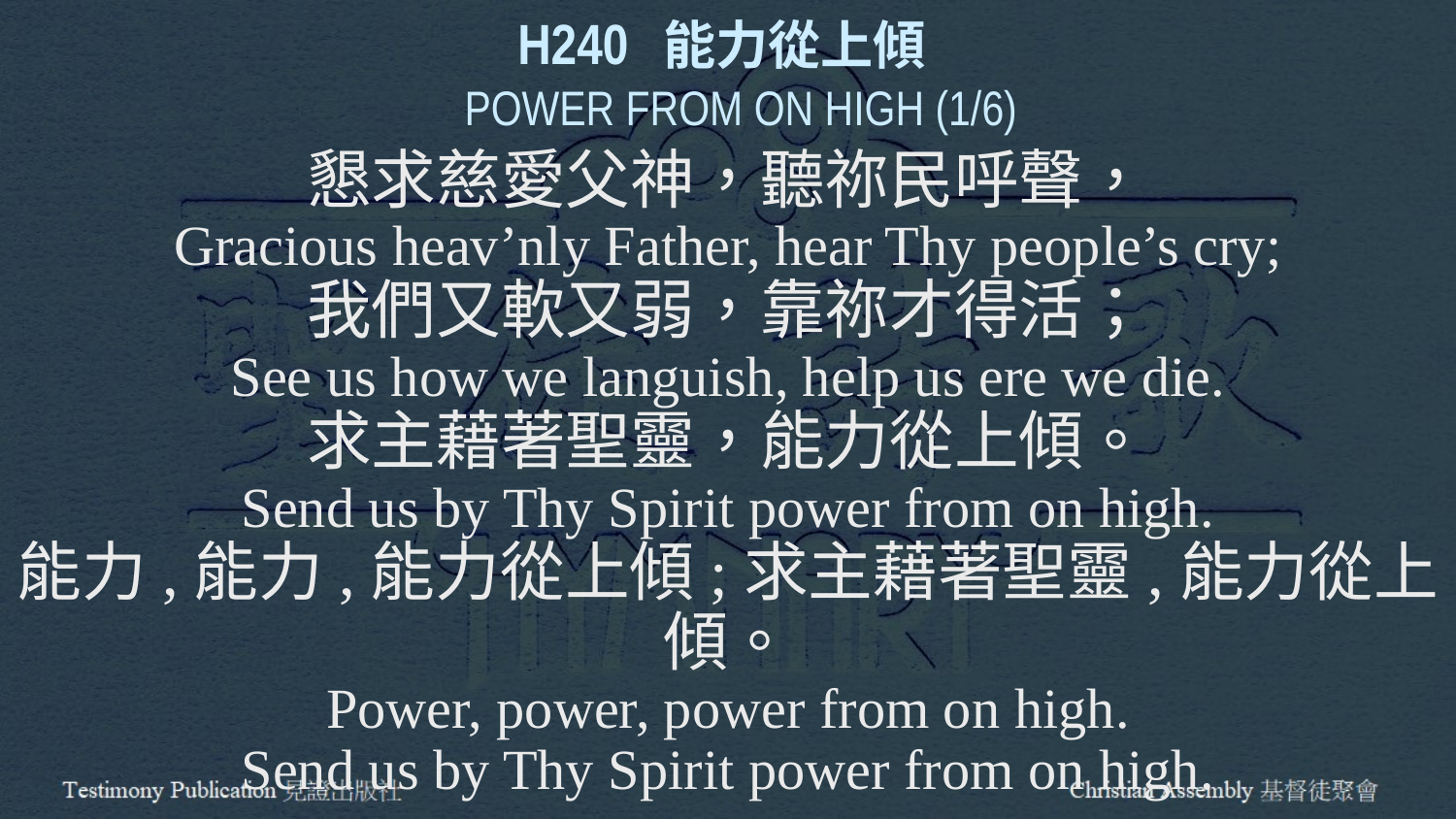

H240  能力從上傾
 POWER FROM ON HIGH (1/6)
懇求慈愛父神，聽祢民呼聲，
Gracious heav’nly Father, hear Thy people’s cry;
我們又軟又弱，靠祢才得活；
See us how we languish, help us ere we die.
求主藉著聖靈，能力從上傾。
Send us by Thy Spirit power from on high.
能力,能力,能力從上傾;求主藉著聖靈,能力從上傾。
Power, power, power from on high.
Send us by Thy Spirit power from on high.